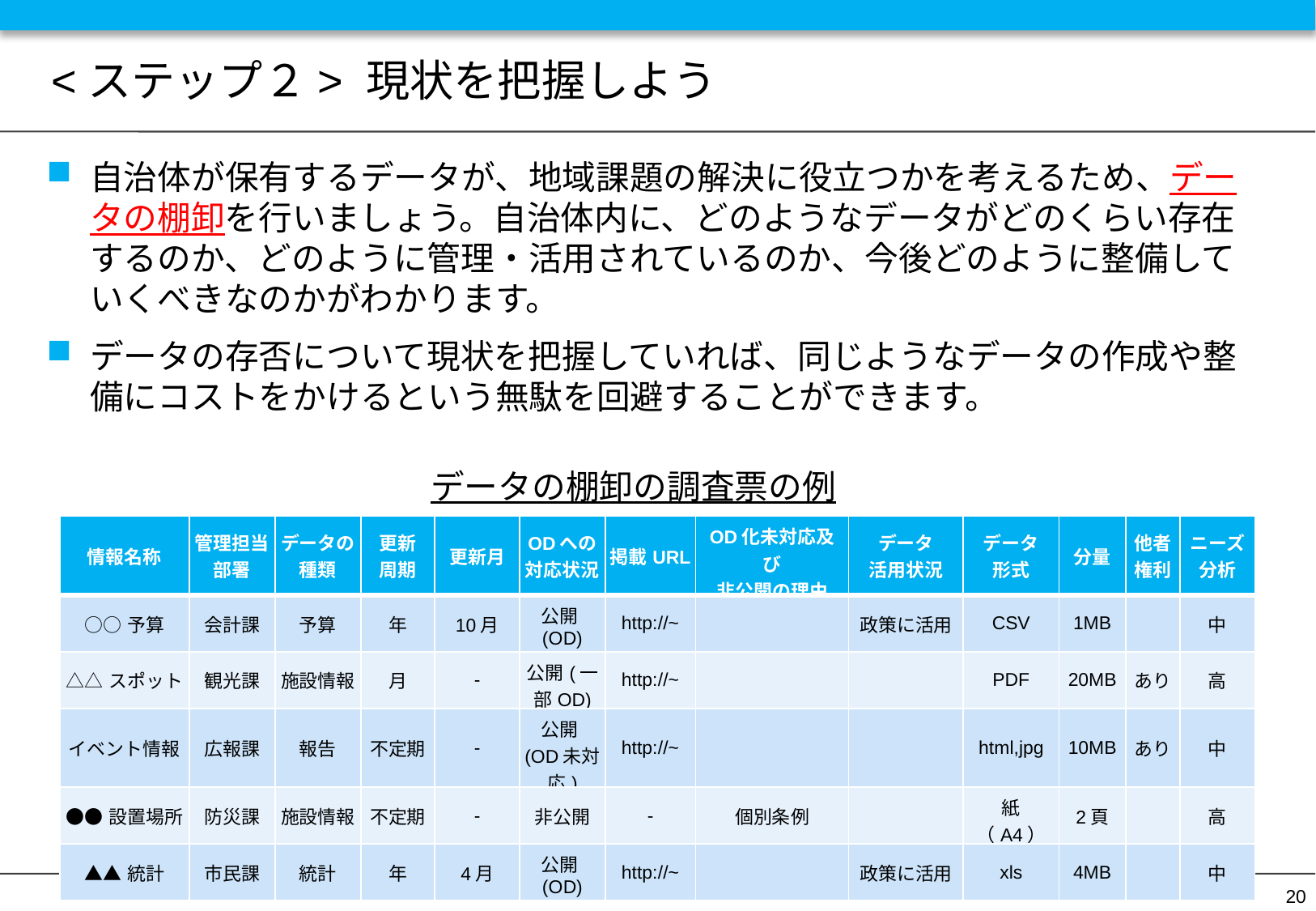

# <ステップ２> 現状を把握しよう
自治体が保有するデータが、地域課題の解決に役立つかを考えるため、データの棚卸を行いましょう。自治体内に、どのようなデータがどのくらい存在するのか、どのように管理・活用されているのか、今後どのように整備していくべきなのかがわかります。
データの存否について現状を把握していれば、同じようなデータの作成や整備にコストをかけるという無駄を回避することができます。
データの棚卸の調査票の例
| 情報名称 | 管理担当 部署 | データの 種類 | 更新 周期 | 更新月 | ODへの対応状況 | 掲載URL | OD化未対応及び 非公開の理由 | データ 活用状況 | データ 形式 | 分量 | 他者 権利 | ニーズ 分析 |
| --- | --- | --- | --- | --- | --- | --- | --- | --- | --- | --- | --- | --- |
| ○○予算 | 会計課 | 予算 | 年 | 10月 | 公開(OD) | http://~ |  | 政策に活用 | CSV | 1MB |  | 中 |
| △△スポット | 観光課 | 施設情報 | 月 | - | 公開(一部OD) | http://~ |  |  | PDF | 20MB | あり | 高 |
| イベント情報 | 広報課 | 報告 | 不定期 | - | 公開(OD未対応) | http://~ |  |  | html,jpg | 10MB | あり | 中 |
| ●●設置場所 | 防災課 | 施設情報 | 不定期 | - | 非公開 | - | 個別条例 |  | 紙（A4） | 2頁 |  | 高 |
| ▲▲統計 | 市民課 | 統計 | 年 | 4月 | 公開(OD) | http://~ |  | 政策に活用 | xls | 4MB |  | 中 |
20